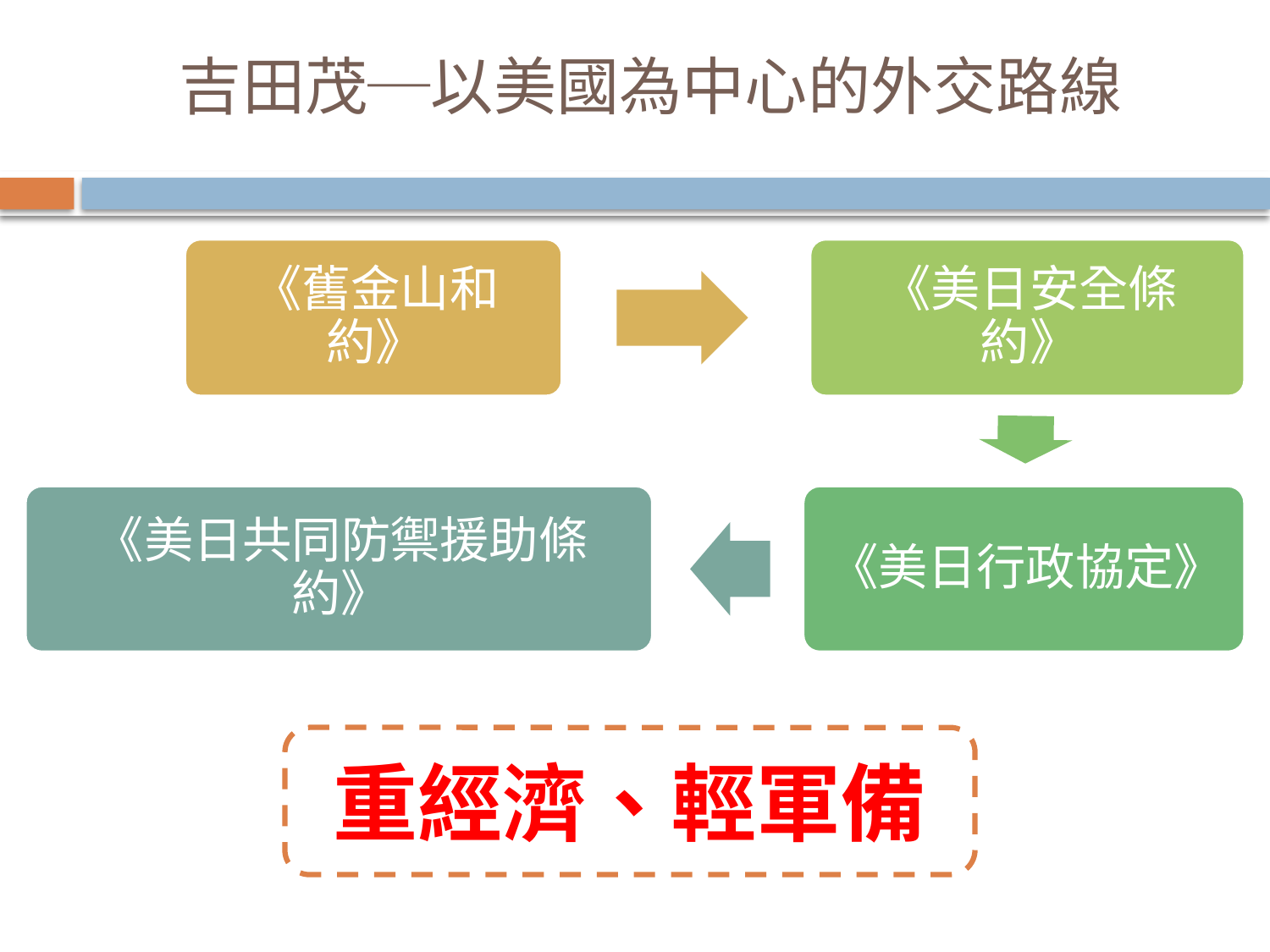

# 吉田茂─以美國為中心的外交路線
《舊金山和約》

《美日安全條約》

《美日行政協定》

《美日共同防禦援助條約》
重經濟、輕軍備